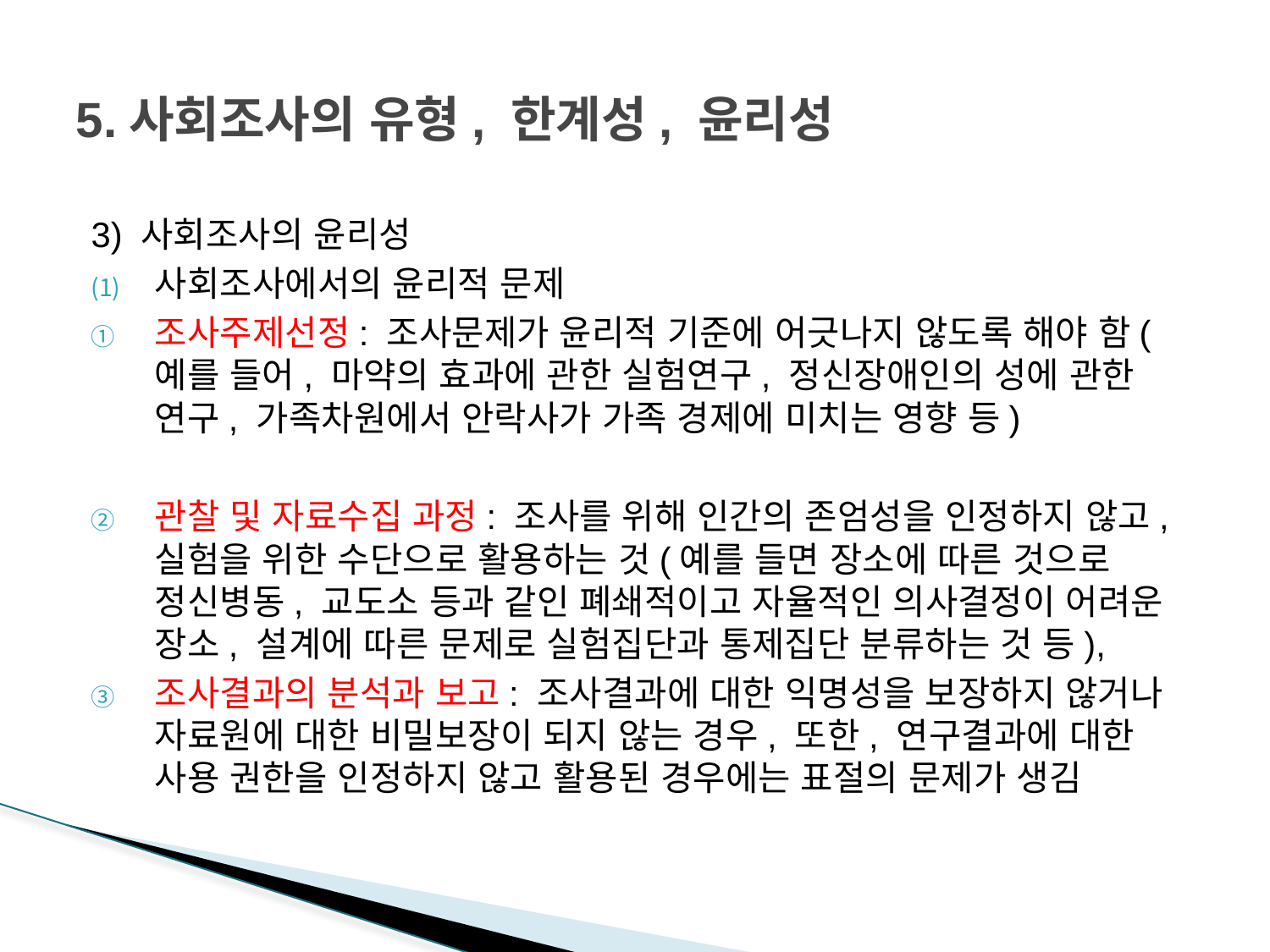

# 5.사회조사의 유형, 한계성, 윤리성
3) 사회조사의 윤리성
사회조사에서의 윤리적 문제
조사주제선정: 조사문제가 윤리적 기준에 어긋나지 않도록 해야 함(예를 들어, 마약의 효과에 관한 실험연구, 정신장애인의 성에 관한 연구, 가족차원에서 안락사가 가족 경제에 미치는 영향 등)

관찰 및 자료수집 과정: 조사를 위해 인간의 존엄성을 인정하지 않고, 실험을 위한 수단으로 활용하는 것(예를 들면 장소에 따른 것으로  정신병동, 교도소 등과 같인 폐쇄적이고 자율적인 의사결정이 어려운 장소, 설계에 따른 문제로 실험집단과 통제집단 분류하는 것 등),
조사결과의 분석과 보고: 조사결과에 대한 익명성을 보장하지 않거나 자료원에 대한 비밀보장이 되지 않는 경우, 또한, 연구결과에 대한 사용 권한을 인정하지 않고 활용된 경우에는 표절의 문제가 생김